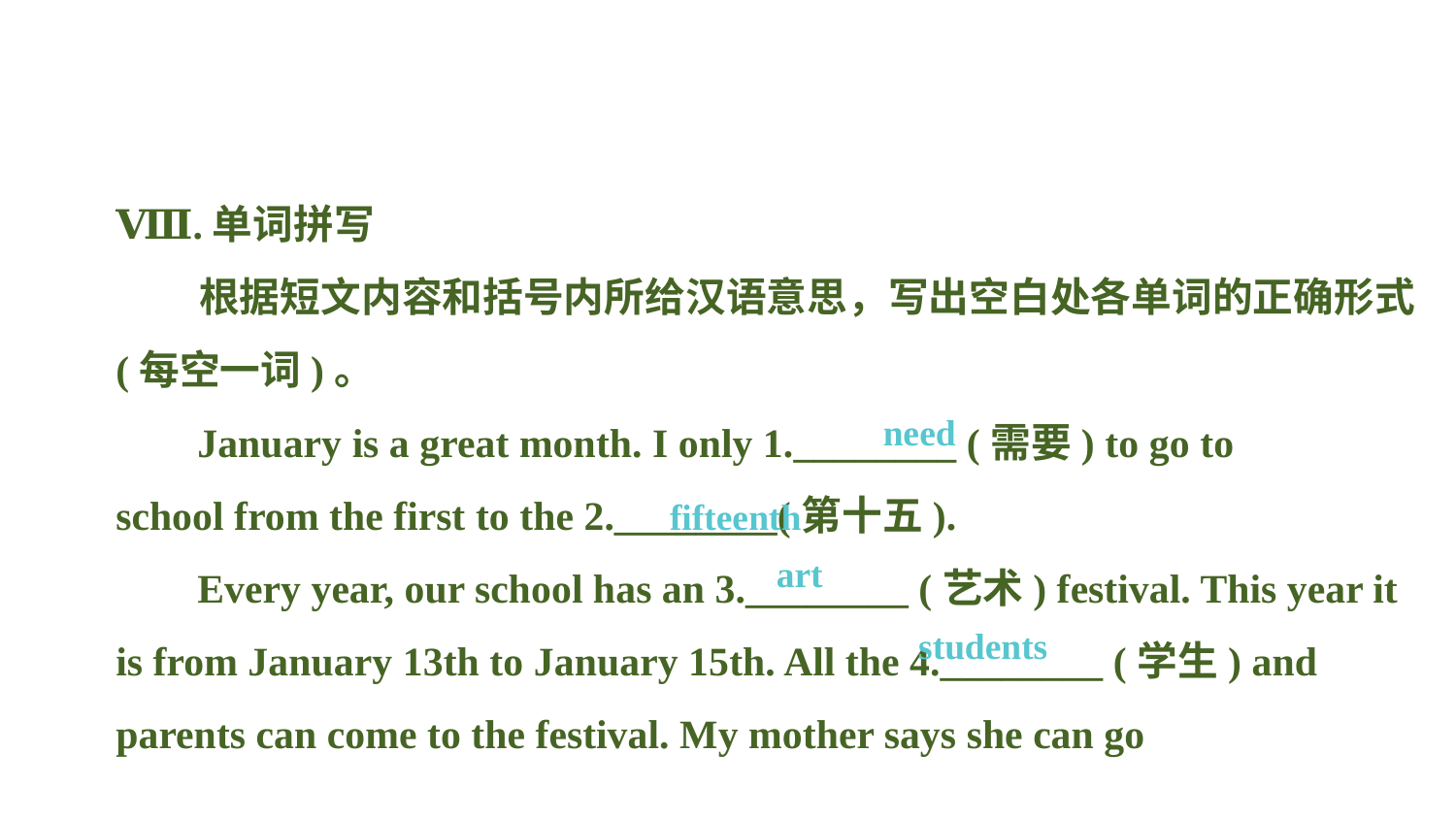

Ⅷ.单词拼写
        根据短文内容和括号内所给汉语意思，写出空白处各单词的正确形式(每空一词)。
        January is a great month. I only 1.________ (需要) to go to
school from the first to the 2.________(第十五).
        Every year, our school has an 3.________ (艺术) festival. This year it is from January 13th to January 15th. All the 4.________ (学生) and parents can come to the festival. My mother says she can go
need
fifteenth
art
students